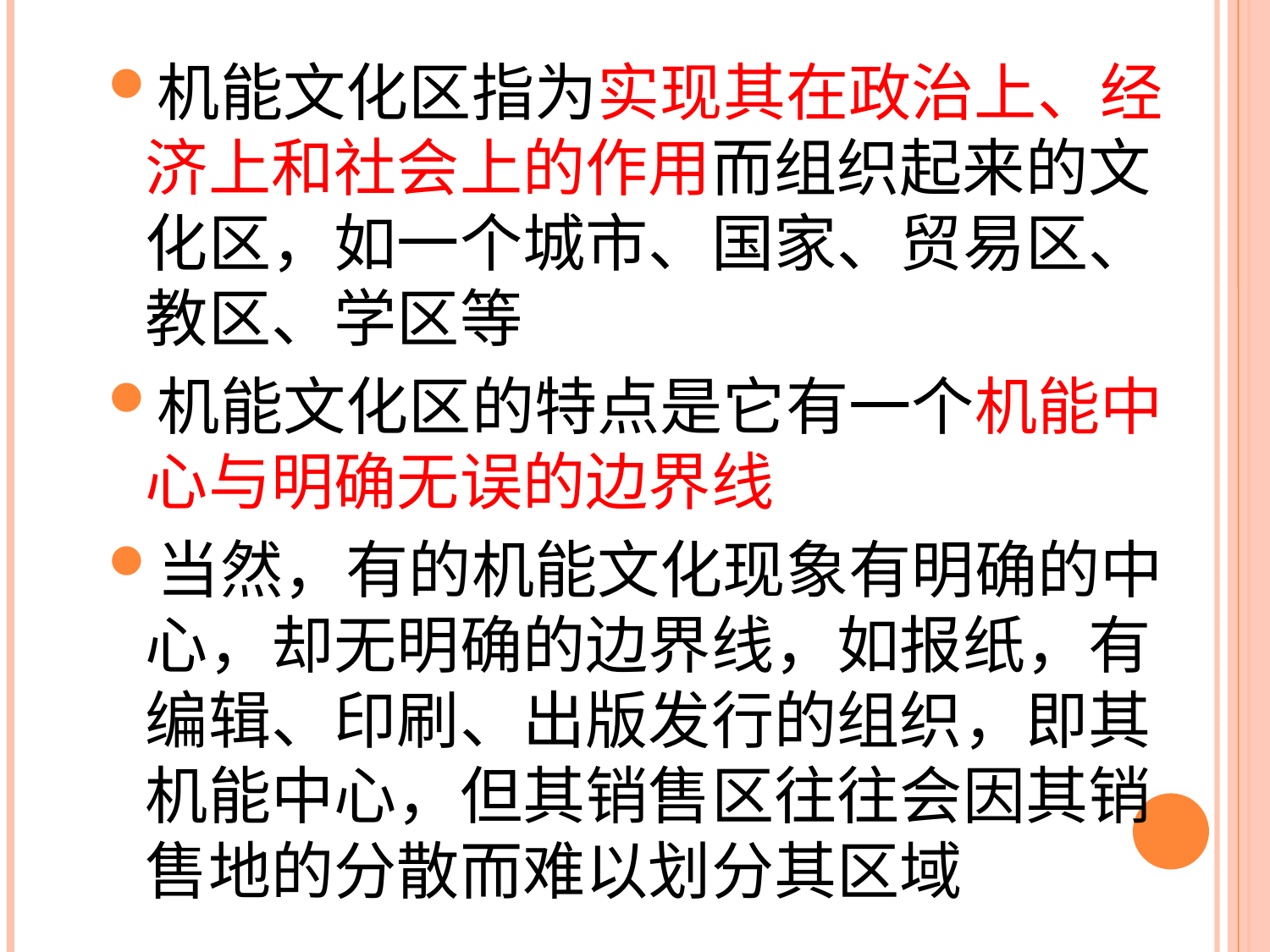

机能文化区指为实现其在政治上、经济上和社会上的作用而组织起来的文化区，如一个城市、国家、贸易区、教区、学区等
机能文化区的特点是它有一个机能中心与明确无误的边界线
当然，有的机能文化现象有明确的中心，却无明确的边界线，如报纸，有编辑、印刷、出版发行的组织，即其机能中心，但其销售区往往会因其销售地的分散而难以划分其区域